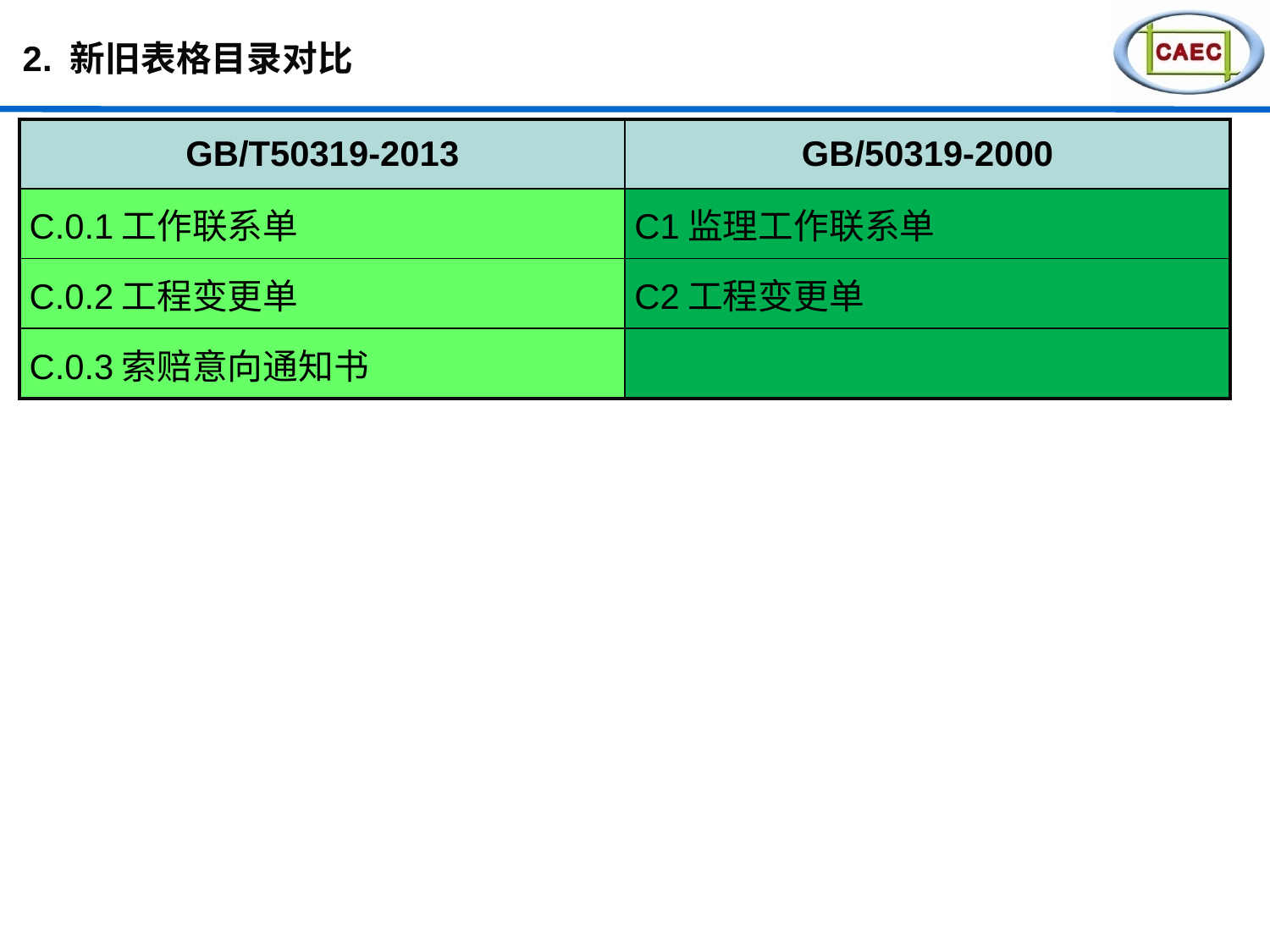

# 2. 新旧表格目录对比
| GB/T50319-2013 | GB/50319-2000 |
| --- | --- |
| C.0.1工作联系单 | C1监理工作联系单 |
| C.0.2工程变更单 | C2工程变更单 |
| C.0.3索赔意向通知书 |  |